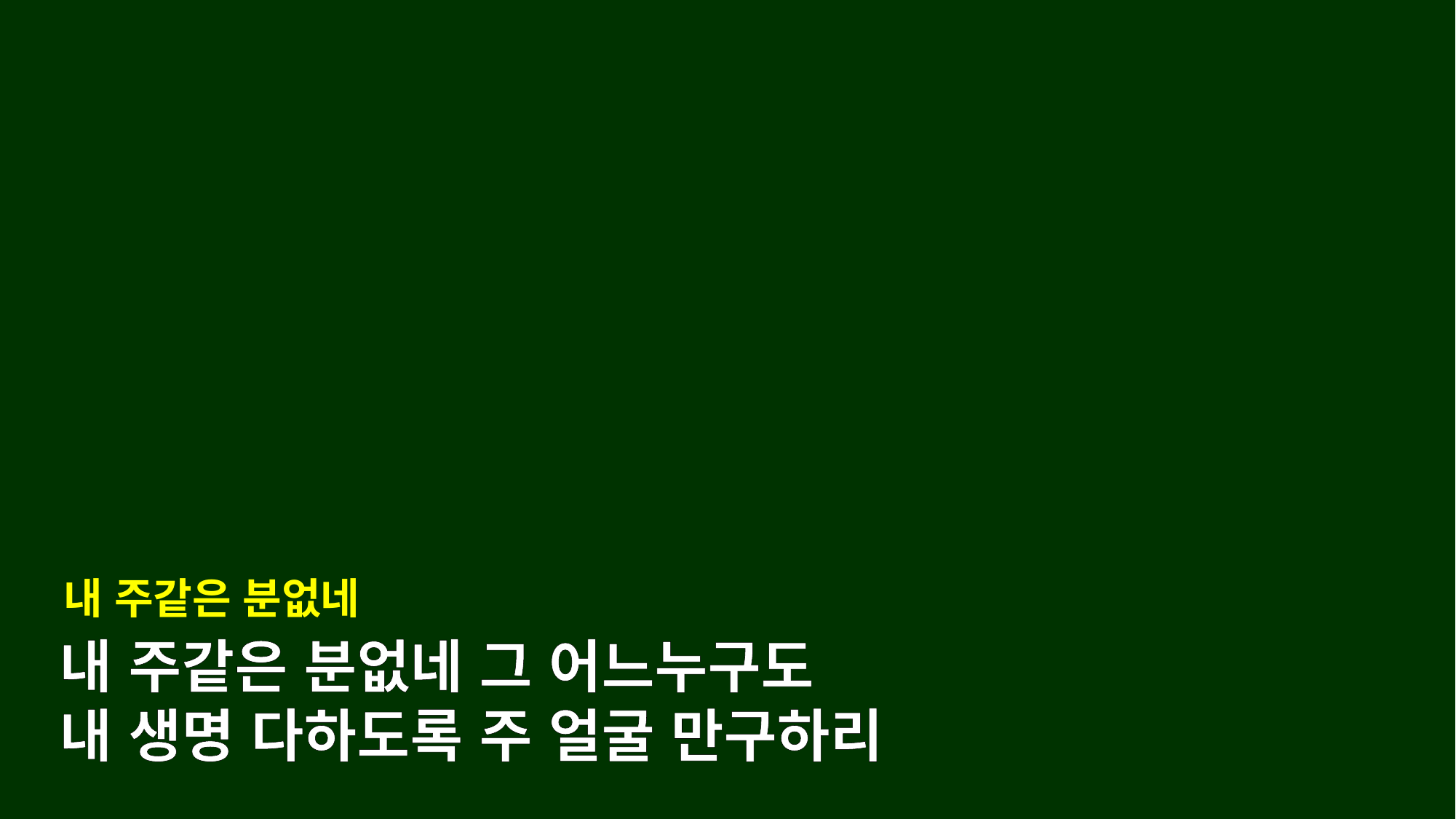

내 주같은 분없네
내 주같은 분없네 그 어느누구도
내 생명 다하도록 주 얼굴 만구하리